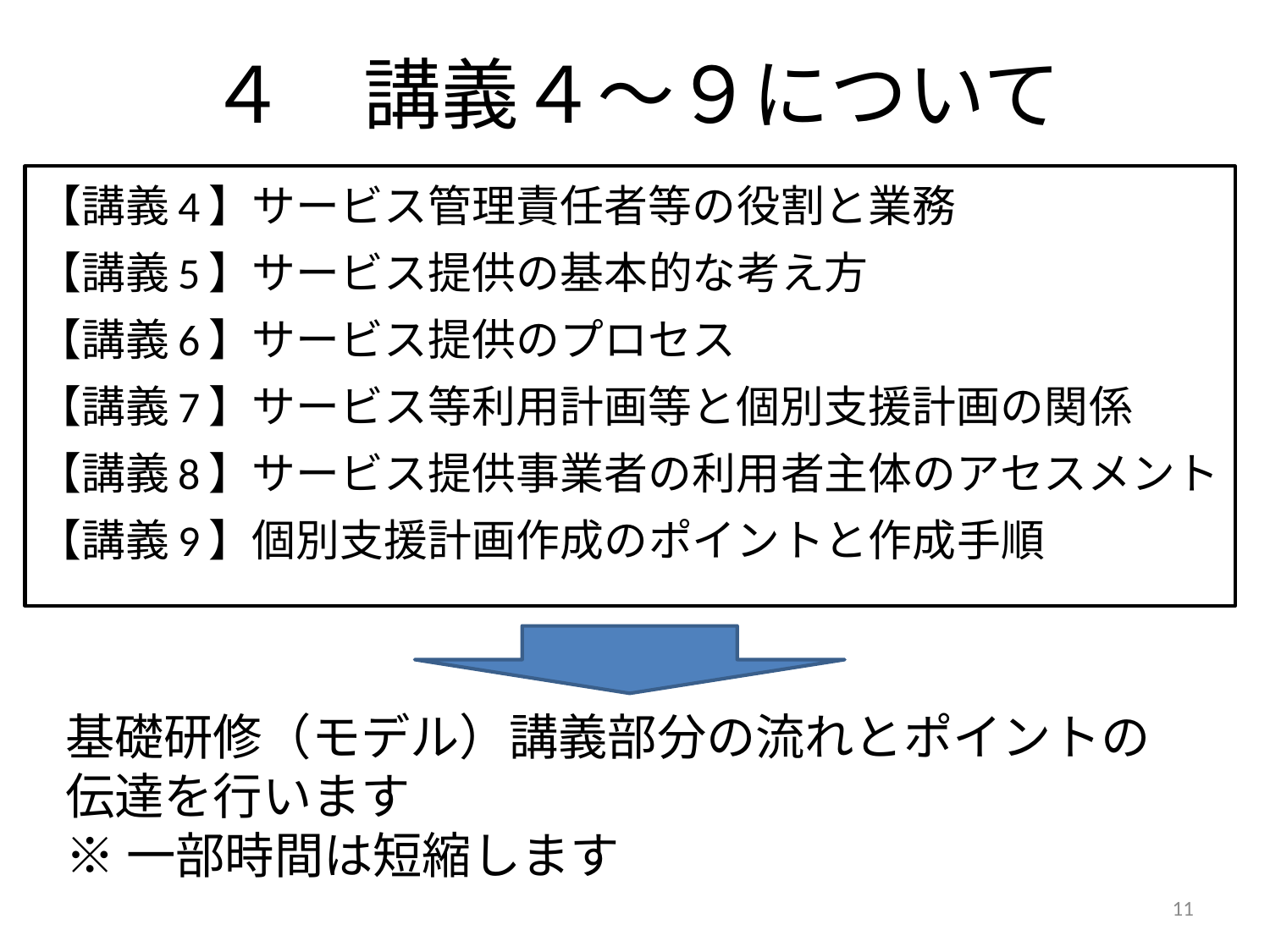

# ４　講義４～９について
【講義4】サービス管理責任者等の役割と業務
【講義5】サービス提供の基本的な考え方
【講義6】サービス提供のプロセス
【講義7】サービス等利用計画等と個別支援計画の関係
【講義8】サービス提供事業者の利用者主体のアセスメント
【講義9】個別支援計画作成のポイントと作成手順

基礎研修（モデル）講義部分の流れとポイントの伝達を行います
※一部時間は短縮します

11